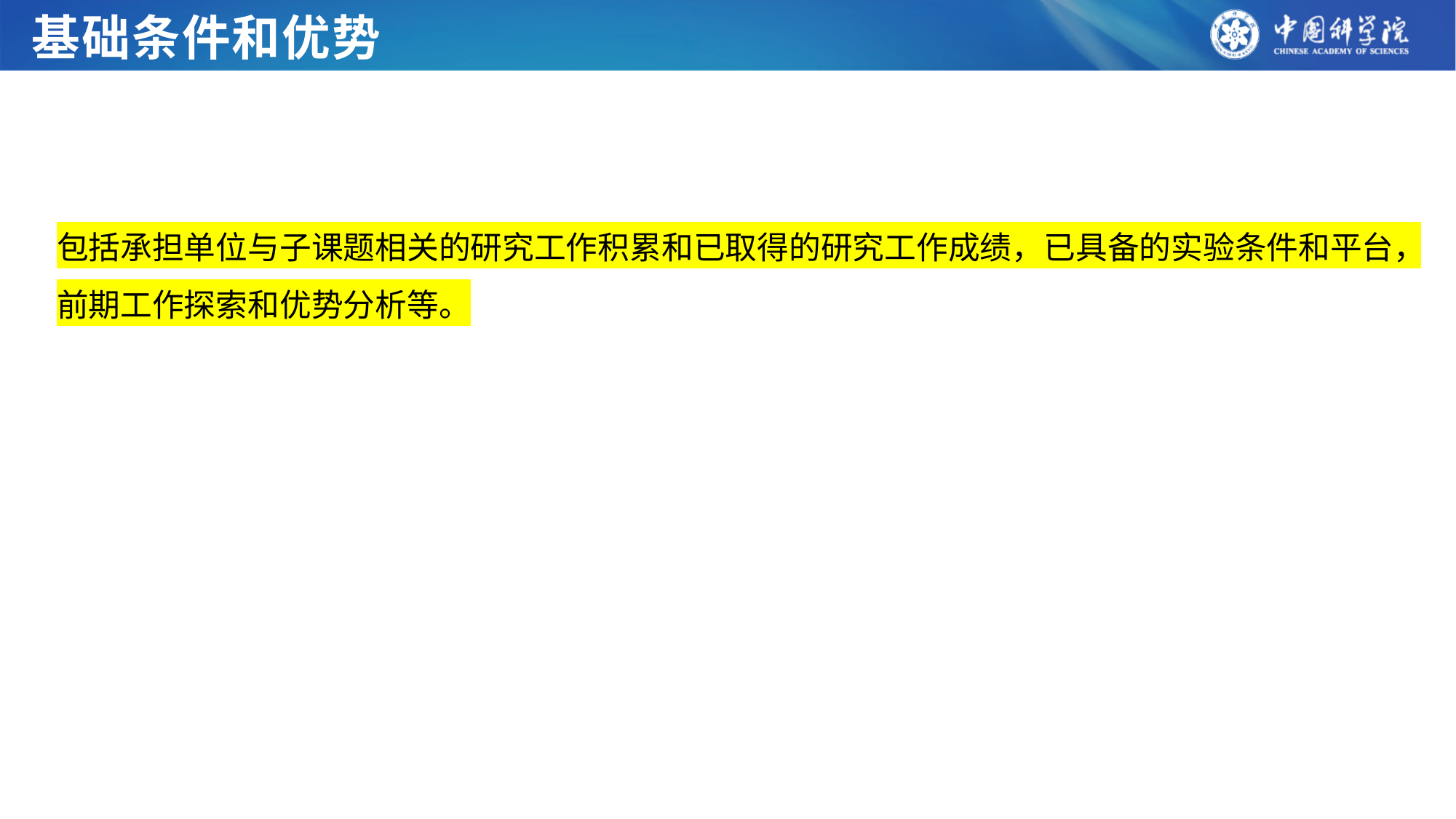

基础条件和优势

包括承担单位与子课题相关的研究工作积累和已取得的研究工作成绩，已具备的实验条件和平台，前期工作探索和优势分析等。